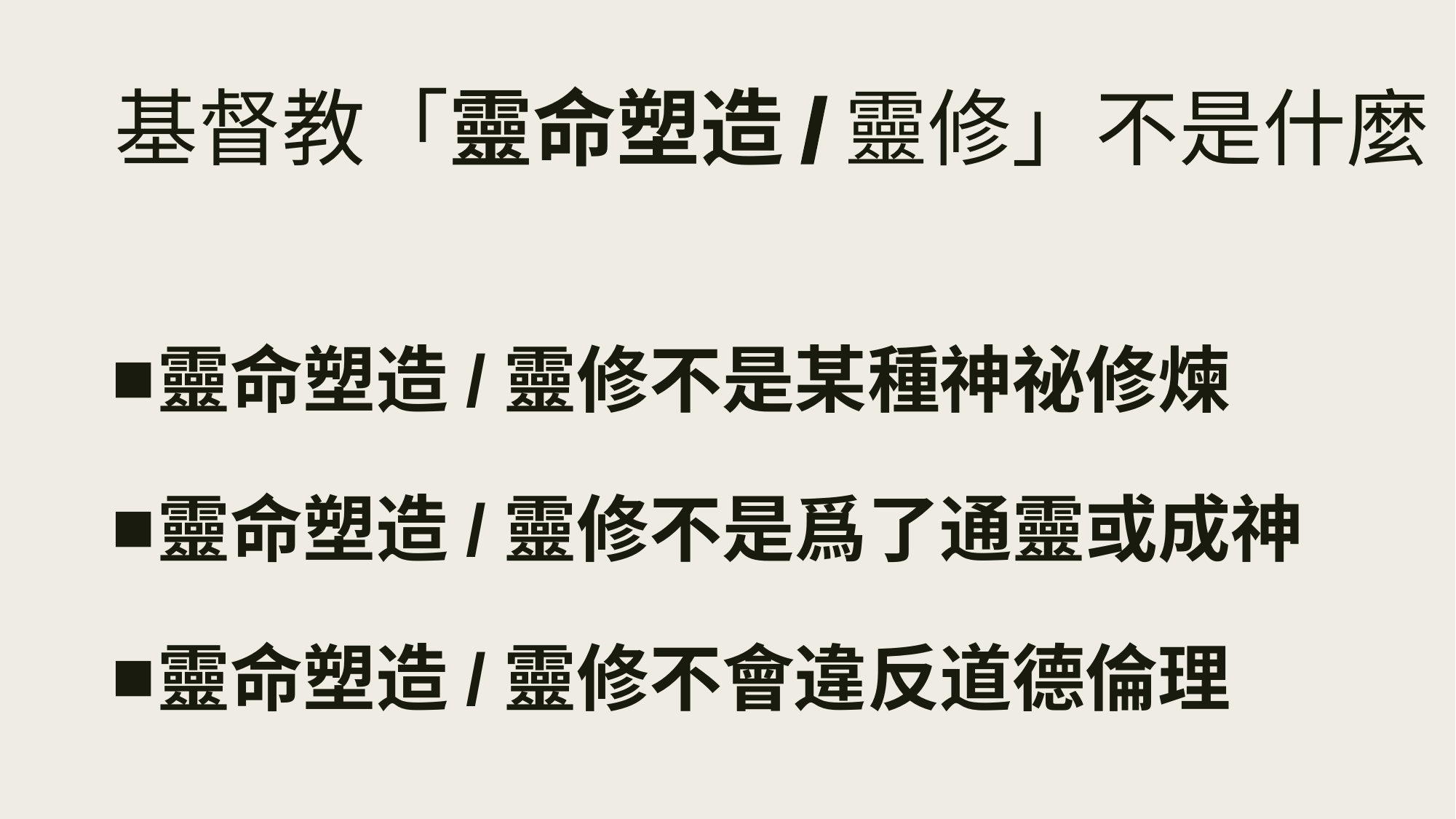

# 基督教「靈命塑造/靈修」不是什麼
靈命塑造/靈修不是某種神祕修煉
靈命塑造/靈修不是爲了通靈或成神
靈命塑造/靈修不會違反道德倫理